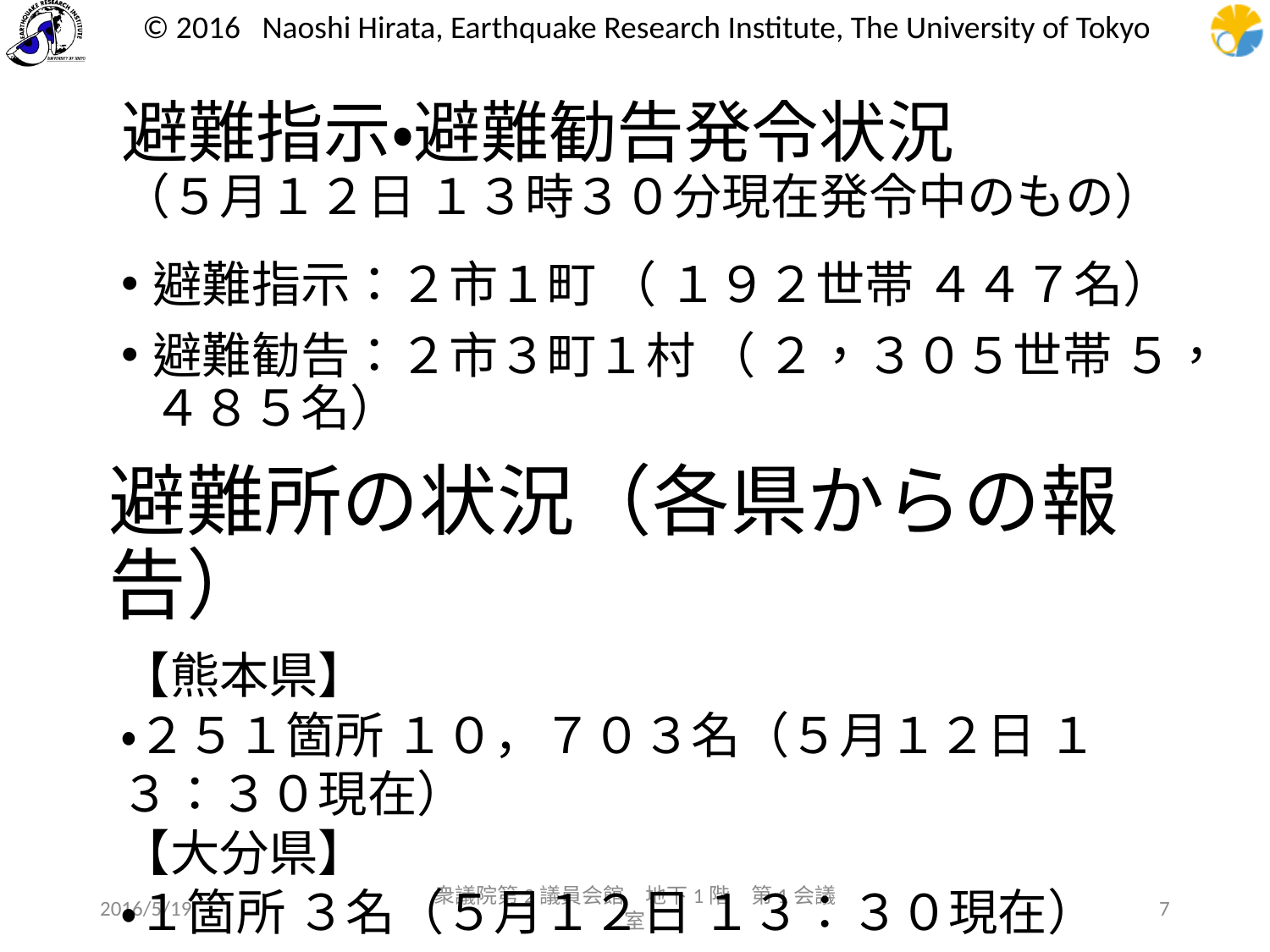

避難指示・避難勧告発令状況
（５月１２日 １３時３０分現在発令中のもの）
避難指示：２市１町 （ １９２世帯 ４４７名）
避難勧告：２市３町１村 （ ２，３０５世帯 ５，４８５名）
# 避難所の状況（各県からの報告）
【熊本県】
・２５１箇所 １０，７０３名（５月１２日 １３：３０現在）
【大分県】
・１箇所 ３名（５月１２日 １３：３０現在）
2016/5/19
衆議院第2議員会館　地下1階　第1会議室
7